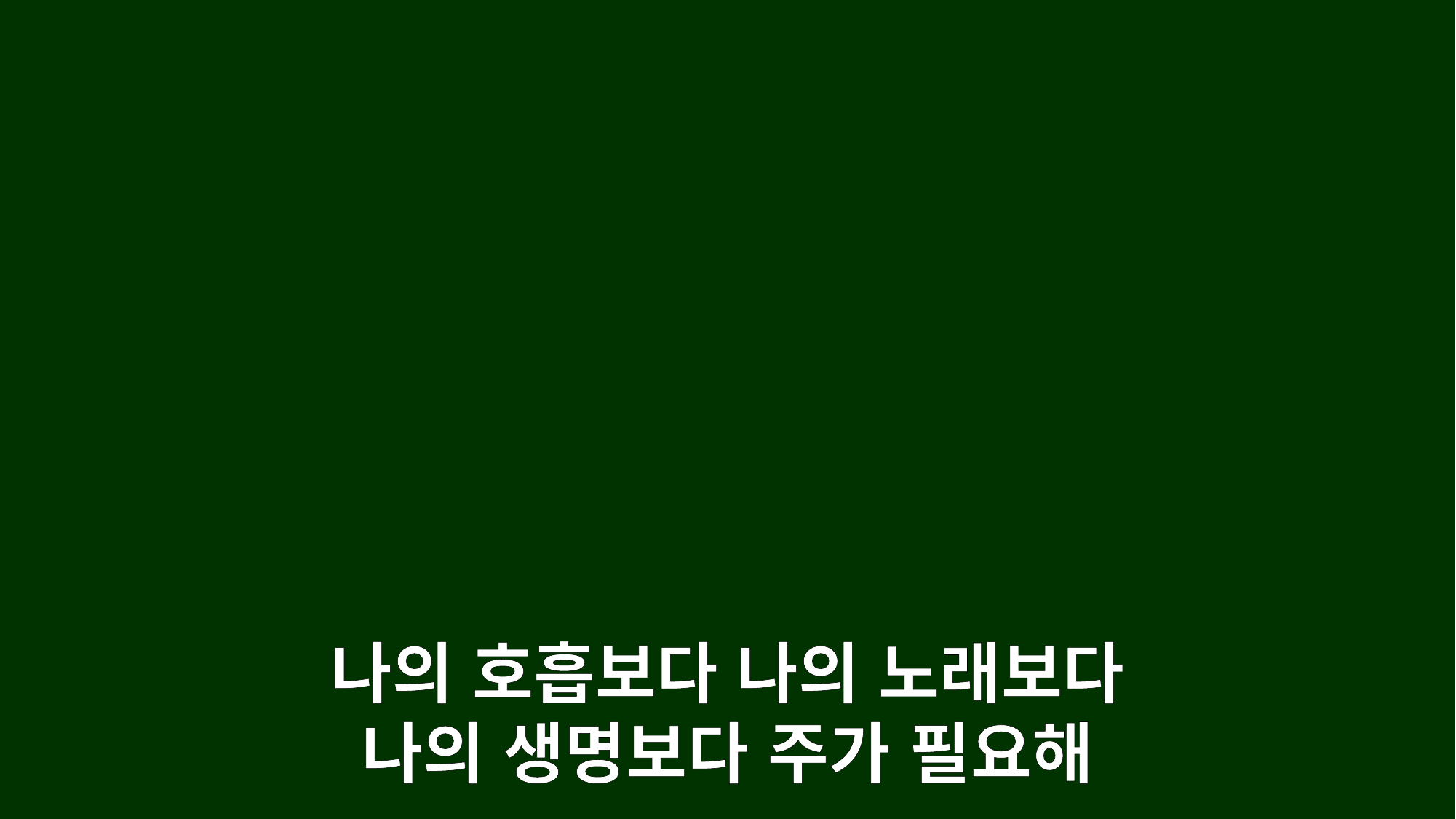

나의 호흡보다 나의 노래보다
나의 생명보다 주가 필요해